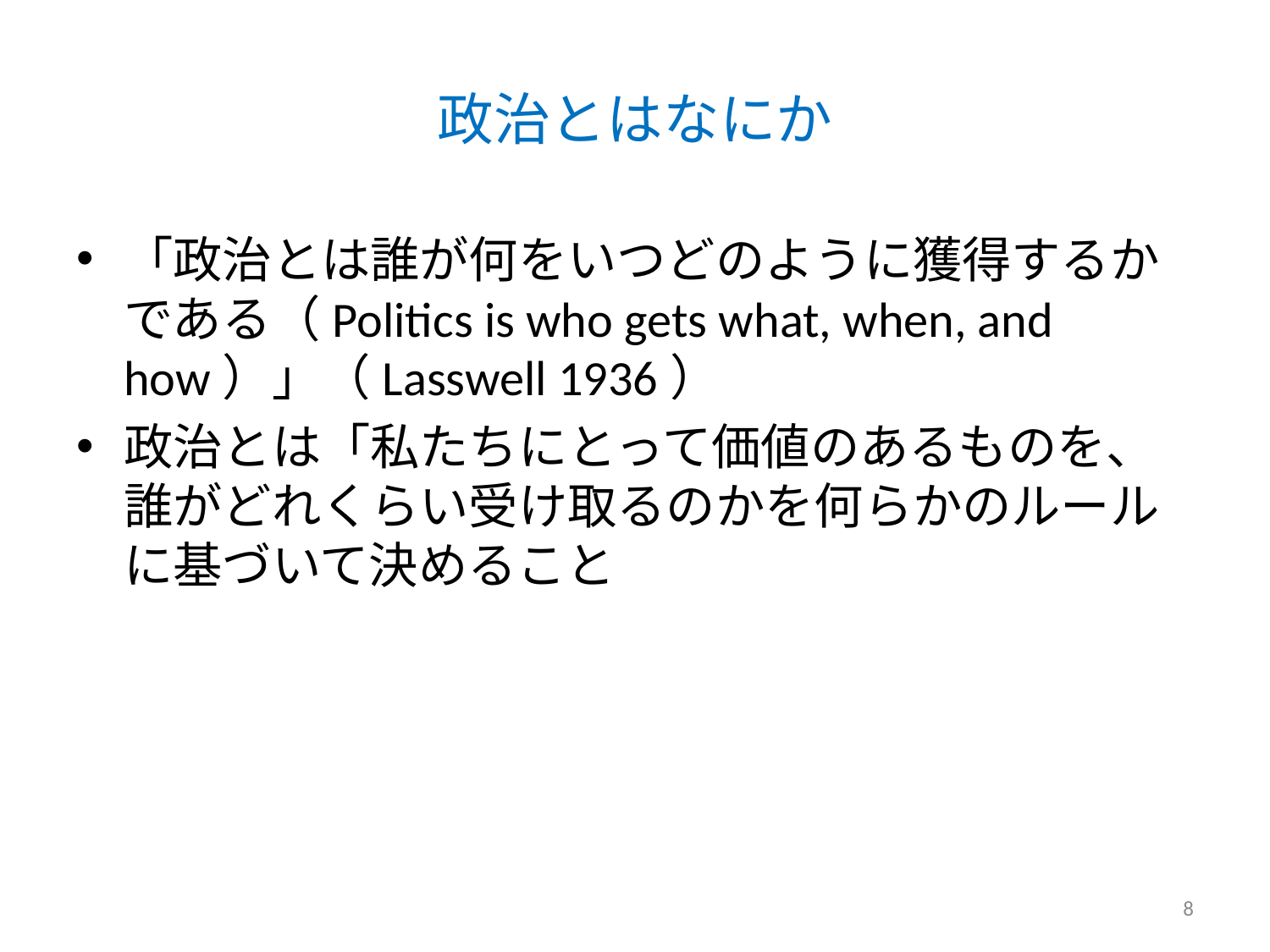

# 政治とはなにか
「政治とは誰が何をいつどのように獲得するかである（Politics is who gets what, when, and how）」（Lasswell 1936）
政治とは「私たちにとって価値のあるものを、誰がどれくらい受け取るのかを何らかのルールに基づいて決めること
8